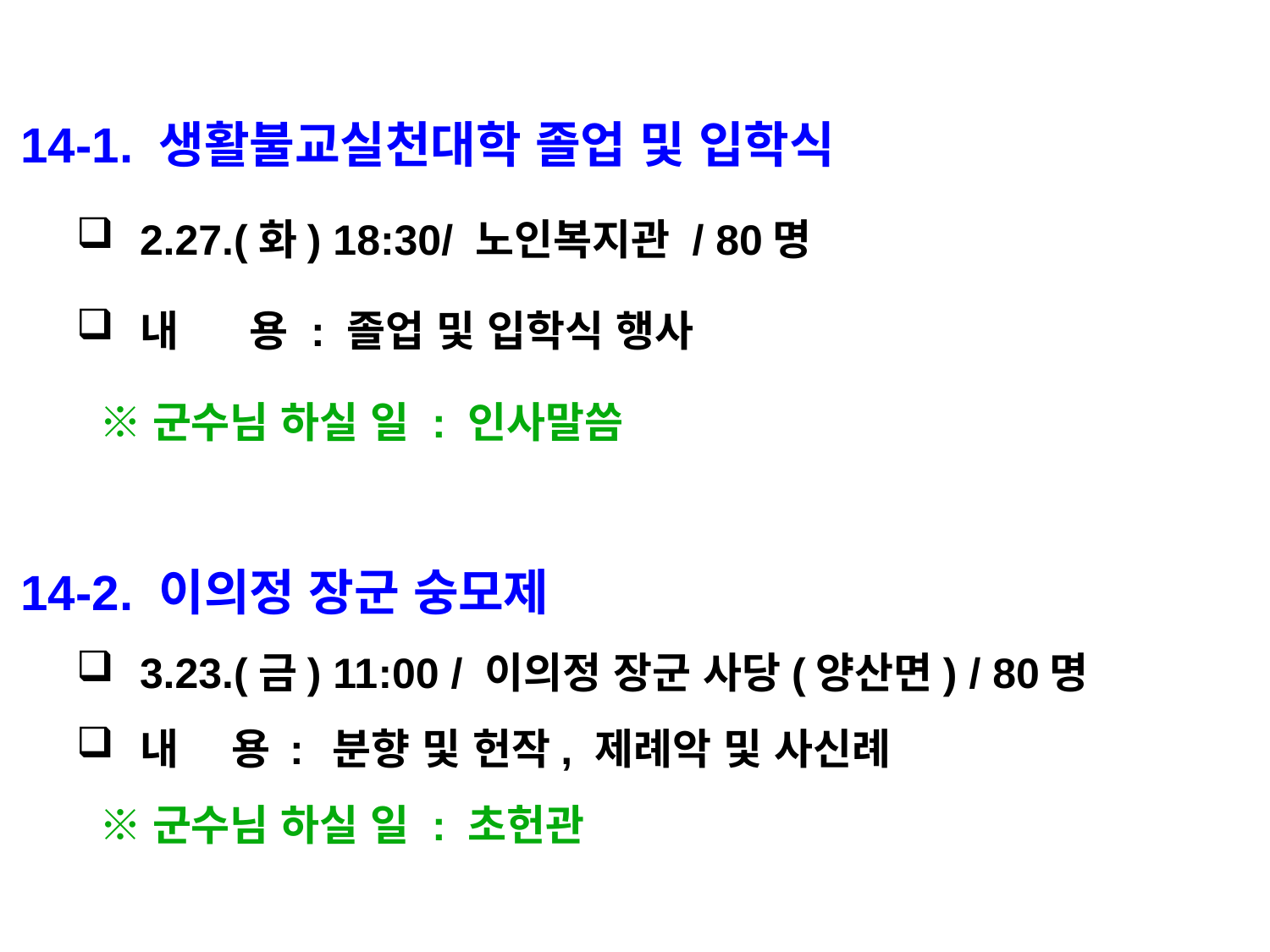

14-1. 생활불교실천대학 졸업 및 입학식
2.27.(화) 18:30/ 노인복지관 / 80명
내      용 : 졸업 및 입학식 행사
  ※군수님 하실 일 : 인사말씀

14-2. 이의정 장군 숭모제
3.23.(금) 11:00 / 이의정 장군 사당(양산면) / 80명
내      용 :  분향 및 헌작, 제례악 및 사신례
  ※군수님 하실 일 : 초헌관